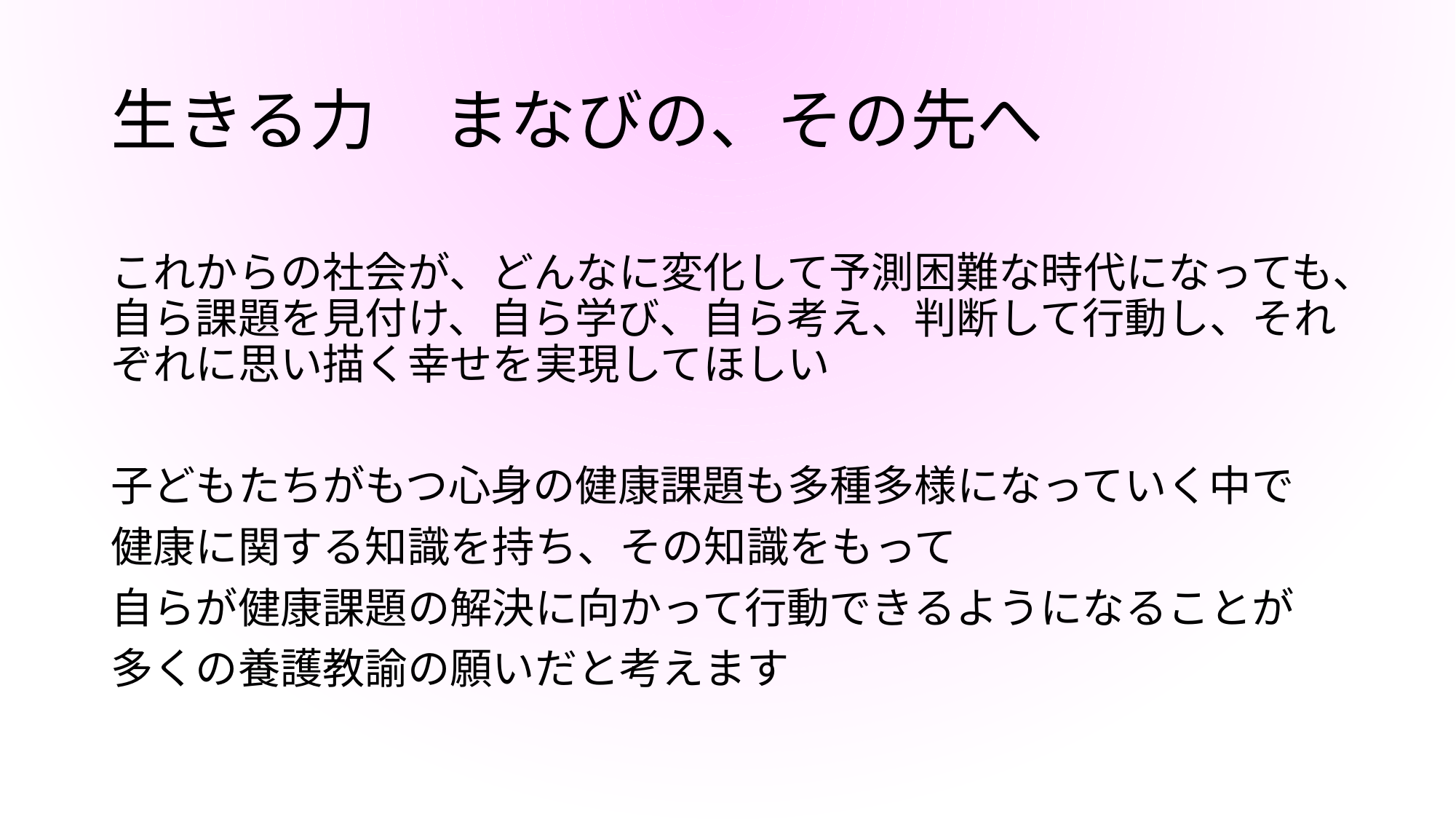

# 生きる力　まなびの、その先へ

これからの社会が、どんなに変化して予測困難な時代になっても、自ら課題を見付け、自ら学び、自ら考え、判断して行動し、それぞれに思い描く幸せを実現してほしい

子どもたちがもつ心身の健康課題も多種多様になっていく中で
健康に関する知識を持ち、その知識をもって
自らが健康課題の解決に向かって行動できるようになることが
多くの養護教諭の願いだと考えます